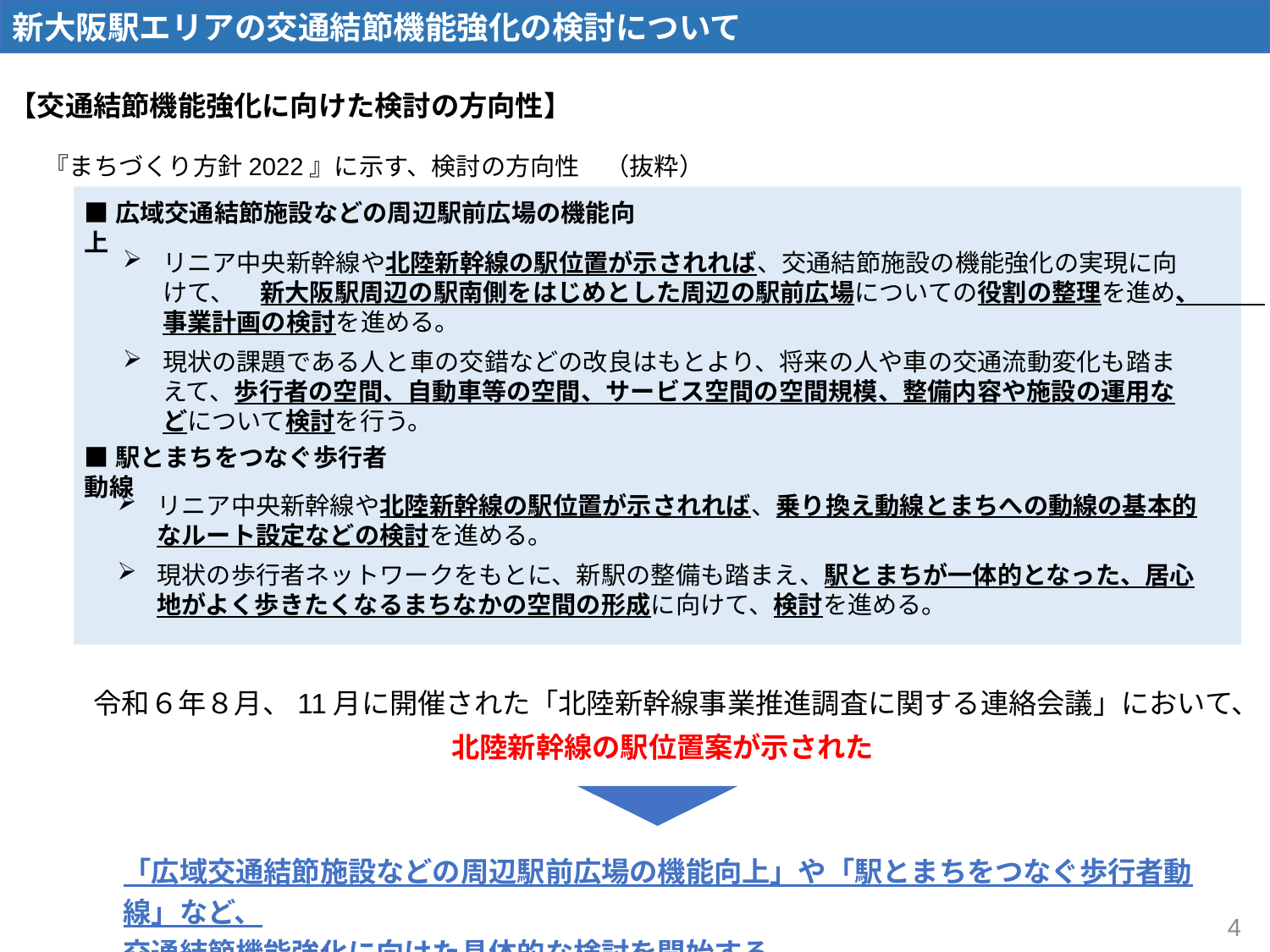

新大阪駅エリアの交通結節機能強化の検討について
資料２－１
【交通結節機能強化に向けた検討の方向性】
　『まちづくり方針2022』に示す、検討の方向性　（抜粋）

■広域交通結節施設などの周辺駅前広場の機能向上
リニア中央新幹線や北陸新幹線の駅位置が示されれば、交通結節施設の機能強化の実現に向けて、　新大阪駅周辺の駅南側をはじめとした周辺の駅前広場についての役割の整理を進め、事業計画の検討を進める。
現状の課題である人と車の交錯などの改良はもとより、将来の人や車の交通流動変化も踏まえて、歩行者の空間、自動車等の空間、サービス空間の空間規模、整備内容や施設の運用などについて検討を行う。
■駅とまちをつなぐ歩行者動線
リニア中央新幹線や北陸新幹線の駅位置が示されれば、乗り換え動線とまちへの動線の基本的なルート設定などの検討を進める。
現状の歩行者ネットワークをもとに、新駅の整備も踏まえ、駅とまちが一体的となった、居心地がよく歩きたくなるまちなかの空間の形成に向けて、検討を進める。
令和６年８月、11月に開催された「北陸新幹線事業推進調査に関する連絡会議」において、
北陸新幹線の駅位置案が示された

「広域交通結節施設などの周辺駅前広場の機能向上」や「駅とまちをつなぐ歩行者動線」など、
交通結節機能強化に向けた具体的な検討を開始する
4